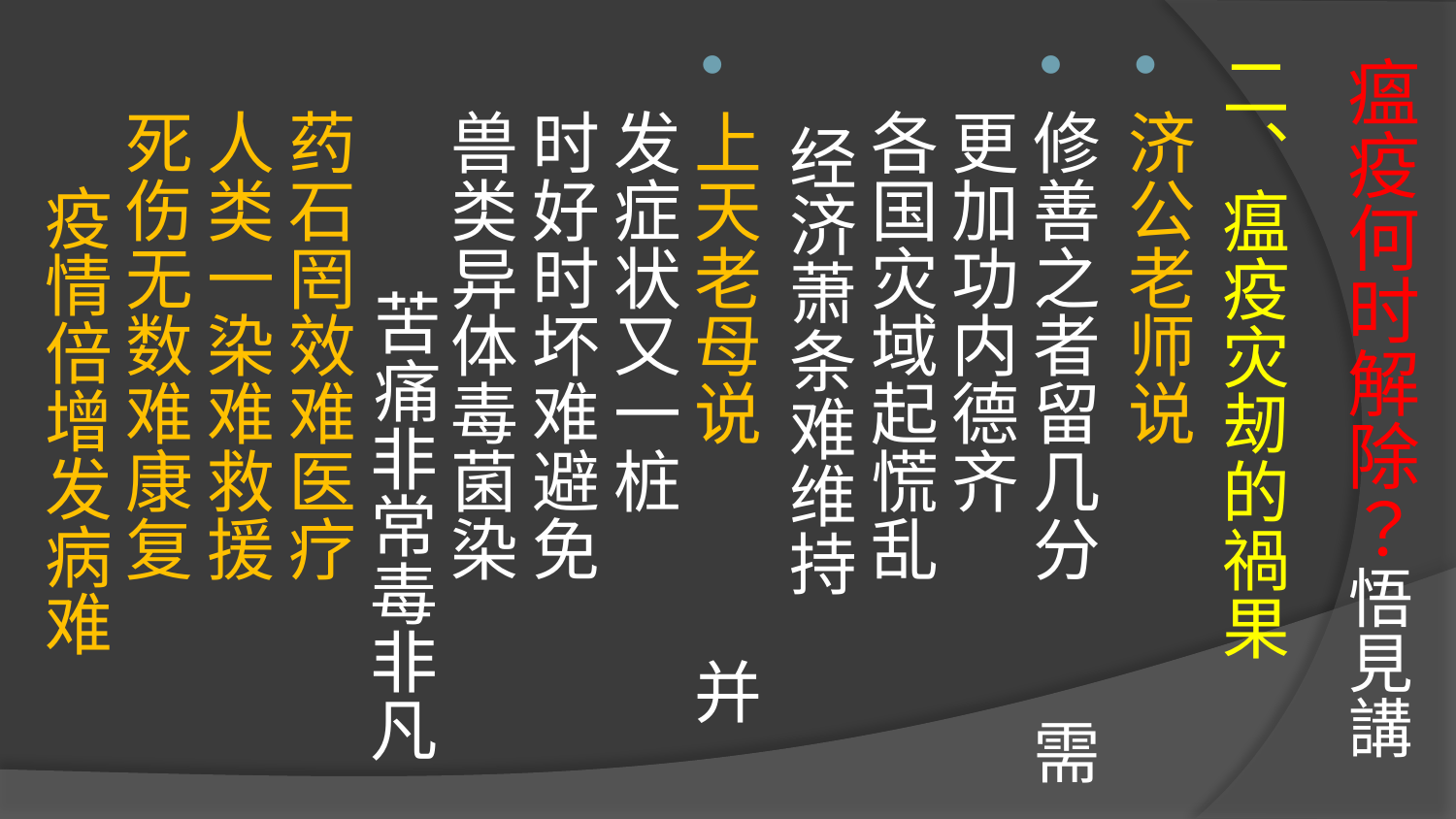

# 瘟疫何时解除？悟見講
二、瘟疫灾刼的禍果
济公老师说
修善之者留几分         需更加功内德齐
各国灾域起慌乱               经济萧条难维持
上天老母说              并发症状又一桩               时好时坏难避免
兽类异体毒菌染                          苦痛非常毒非凡
药石罔效难医疗             人类一染难救援
死伤无数难康复                   疫情倍增发病难